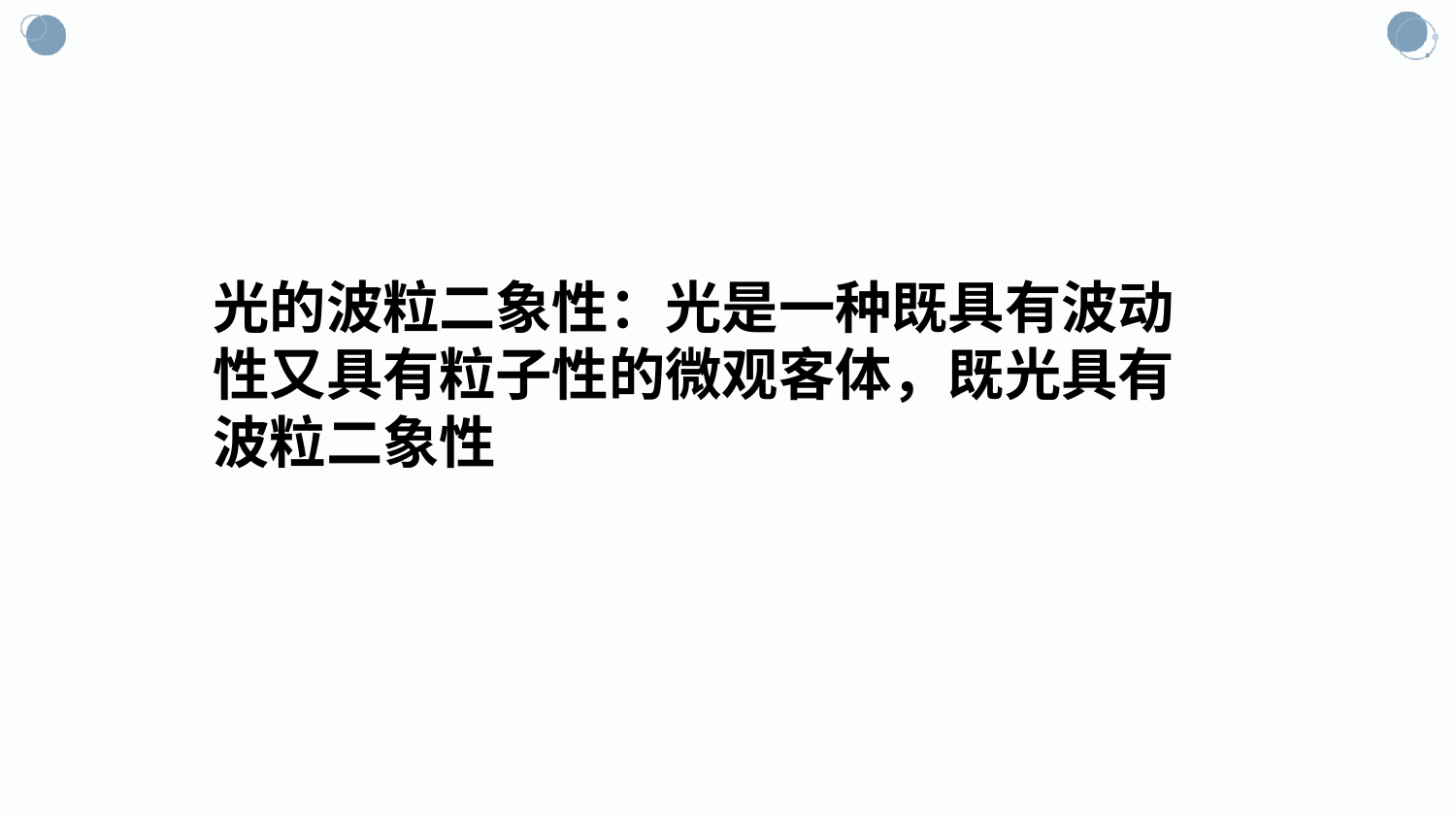

光的波粒二象性：光是一种既具有波动性又具有粒子性的微观客体，既光具有波粒二象性